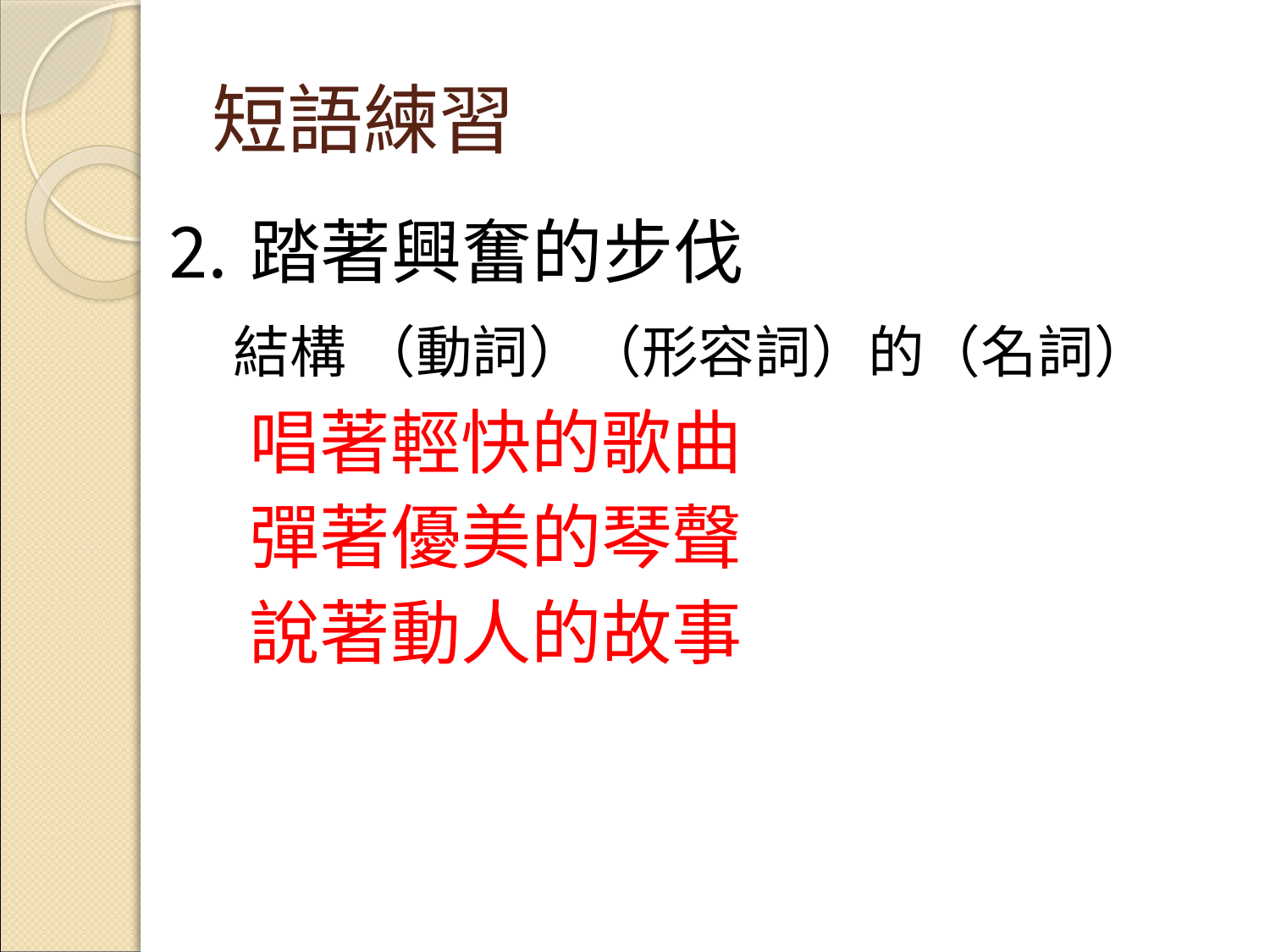

短語練習
⒉踏著興奮的步伐
　結構 （動詞）（形容詞）的（名詞）
　 唱著輕快的歌曲
　 彈著優美的琴聲
　 說著動人的故事